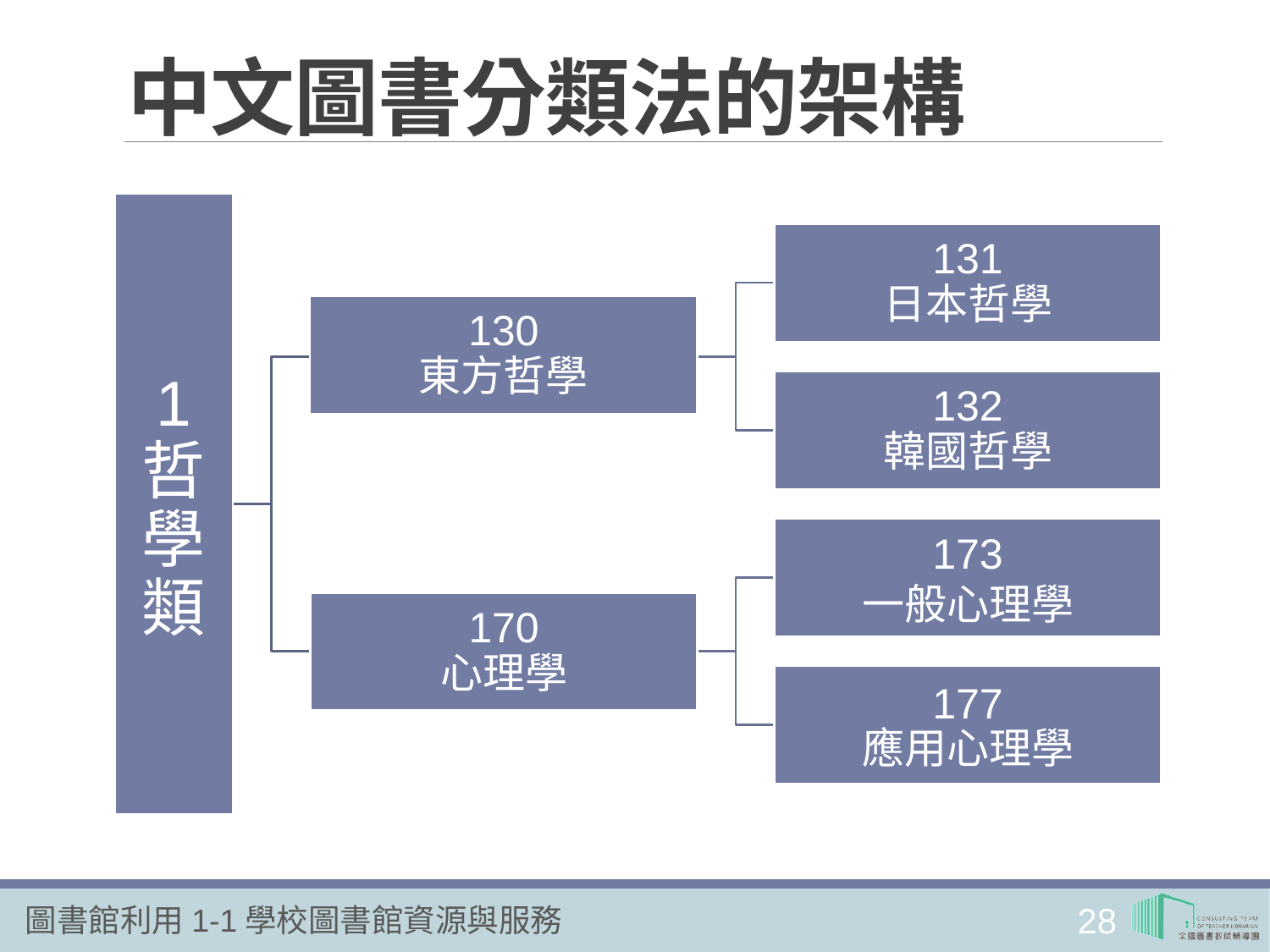

# 中文圖書分類法的架構

1
哲學類

131
日本哲學
132
韓國哲學

173
一般心理學
177
應用心理學

130
東方哲學

170
心理學